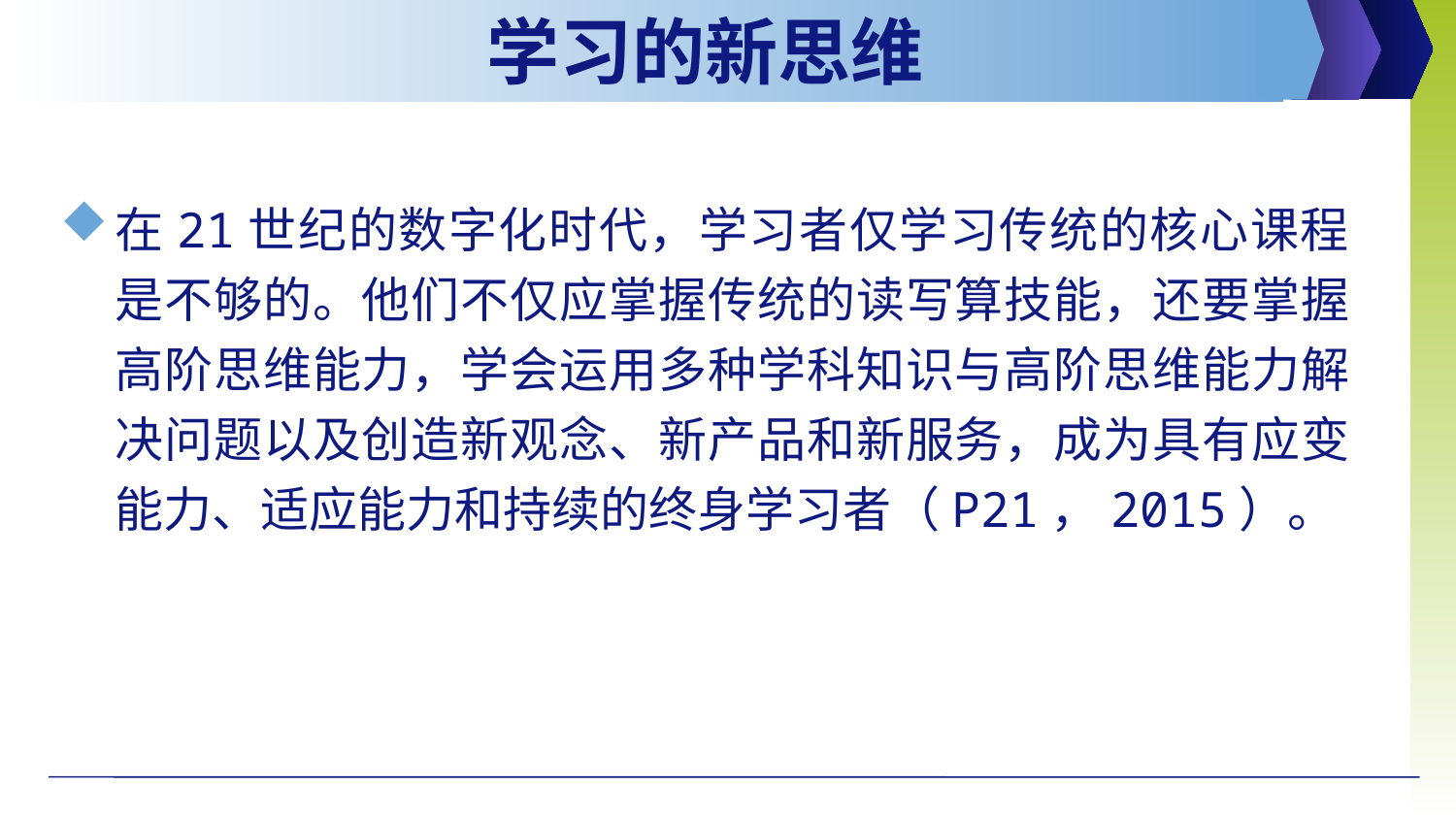

# 学习的新思维
在21世纪的数字化时代，学习者仅学习传统的核心课程是不够的。他们不仅应掌握传统的读写算技能，还要掌握高阶思维能力，学会运用多种学科知识与高阶思维能力解决问题以及创造新观念、新产品和新服务，成为具有应变能力、适应能力和持续的终身学习者（P21，2015）。